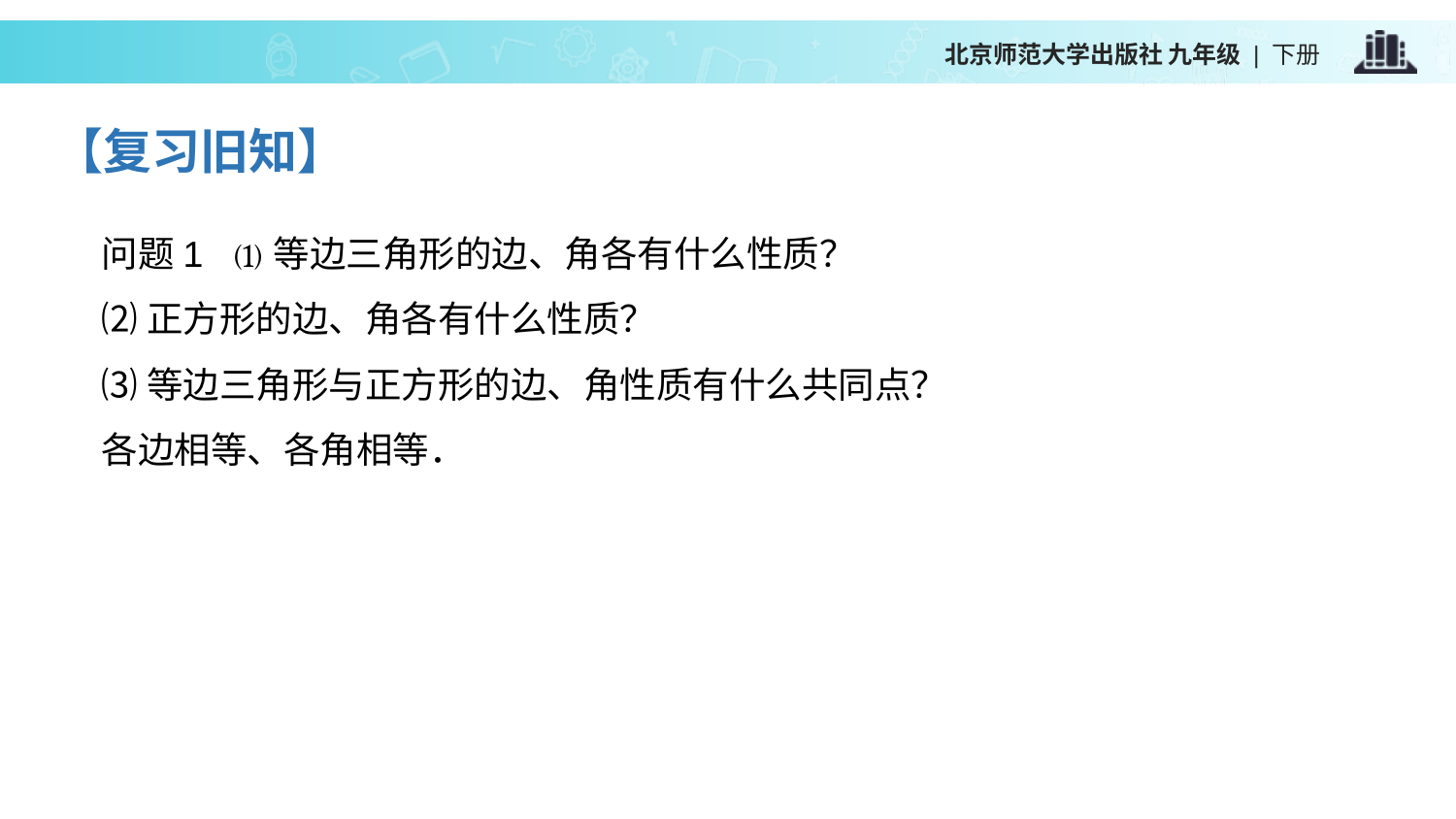

【复习旧知】
问题1   ⑴等边三角形的边、角各有什么性质？
⑵正方形的边、角各有什么性质？
⑶等边三角形与正方形的边、角性质有什么共同点？
各边相等、各角相等．